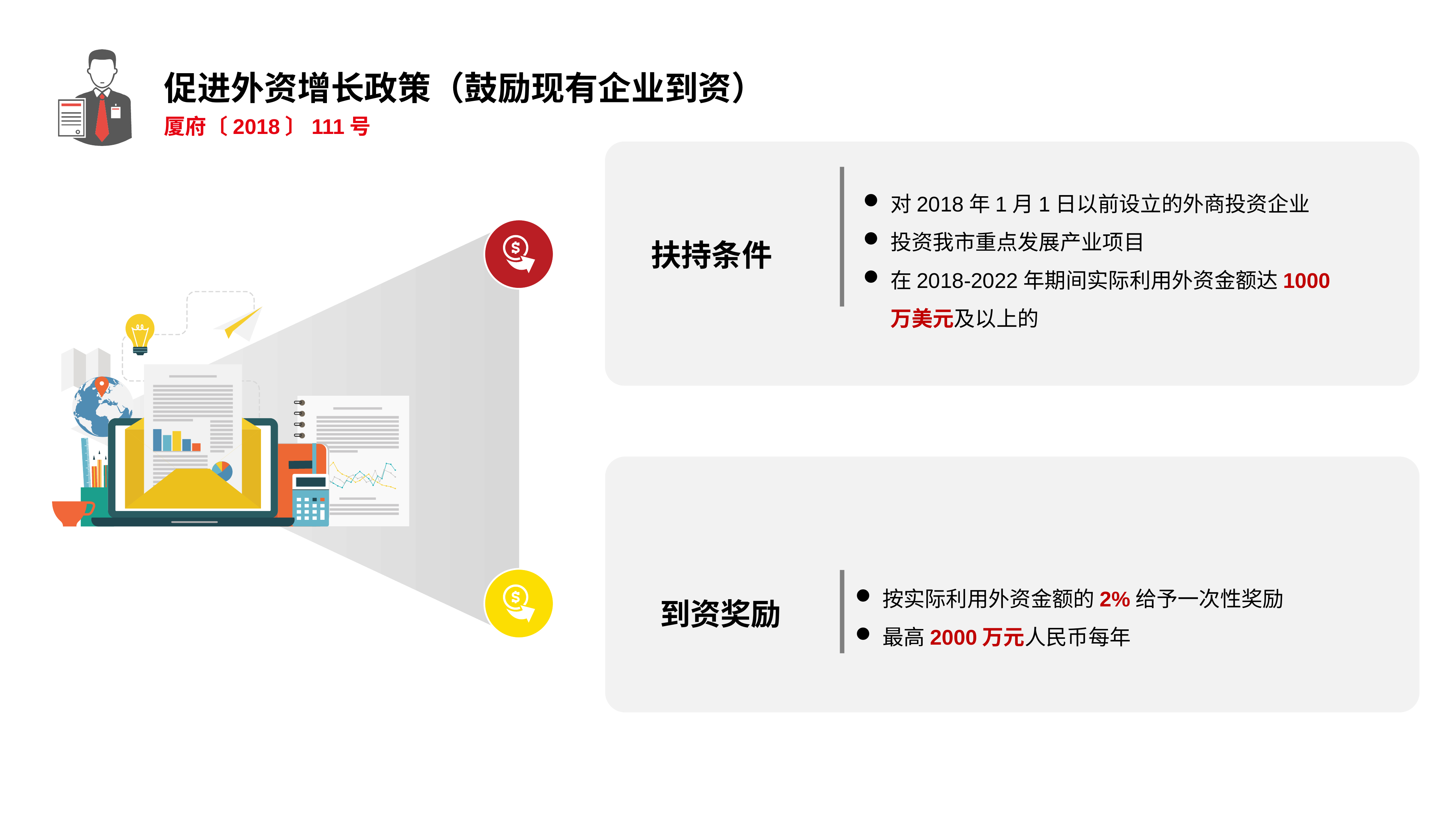

促进外资增长政策（鼓励现有企业到资）
厦府〔2018〕111号

对2018年1月1日以前设立的外商投资企业
投资我市重点发展产业项目
在2018-2022年期间实际利用外资金额达1000万美元及以上的

扶持条件

按实际利用外资金额的2%给予一次性奖励
最高2000万元人民币每年

到资奖励